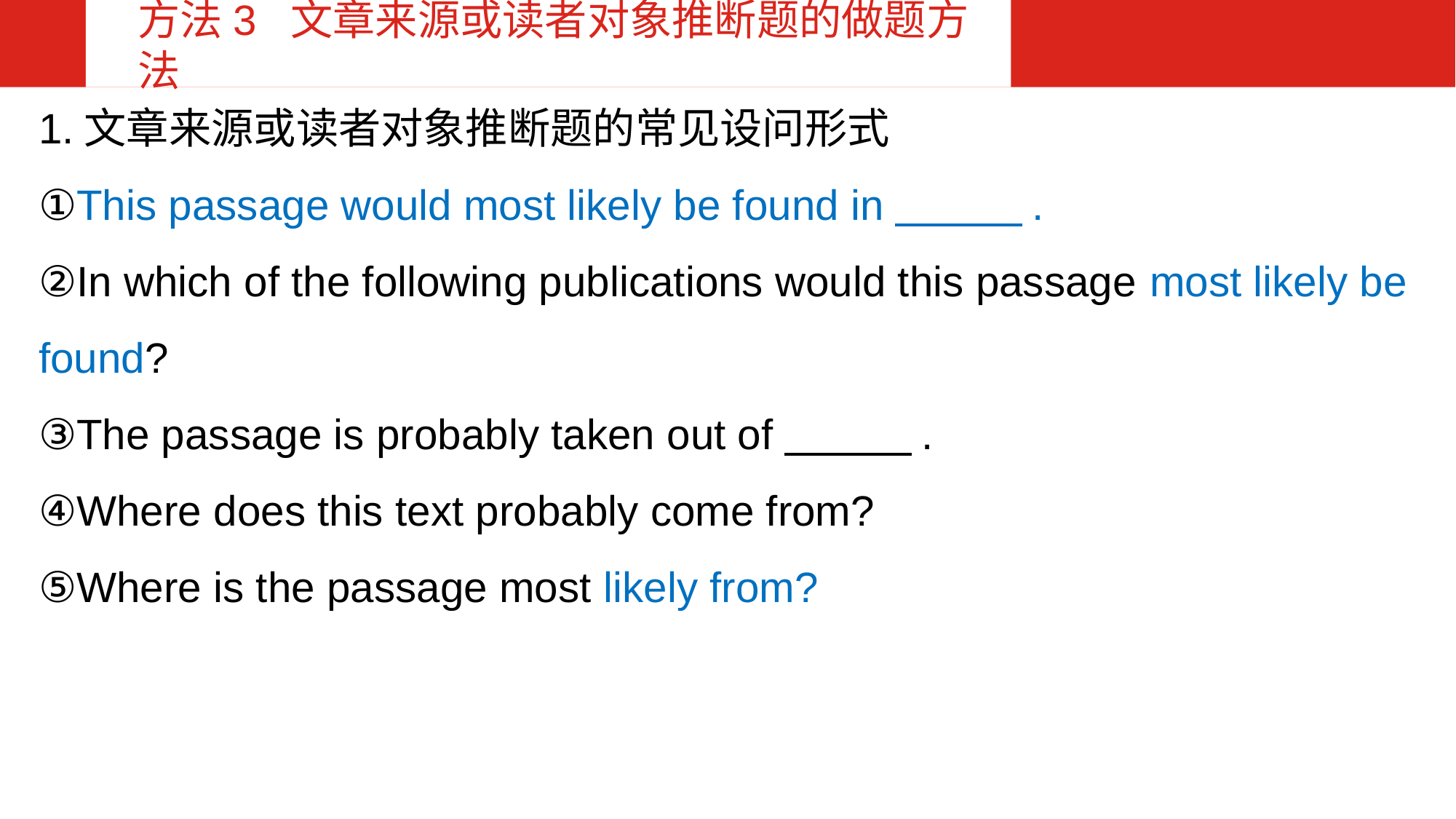

方法3  文章来源或读者对象推断题的做题方法

1.文章来源或读者对象推断题的常见设问形式
①This passage would most likely be found in　　　.
②In which of the following publications would this passage most likely be found?
③The passage is probably taken out of　　　.
④Where does this text probably come from?
⑤Where is the passage most likely from?